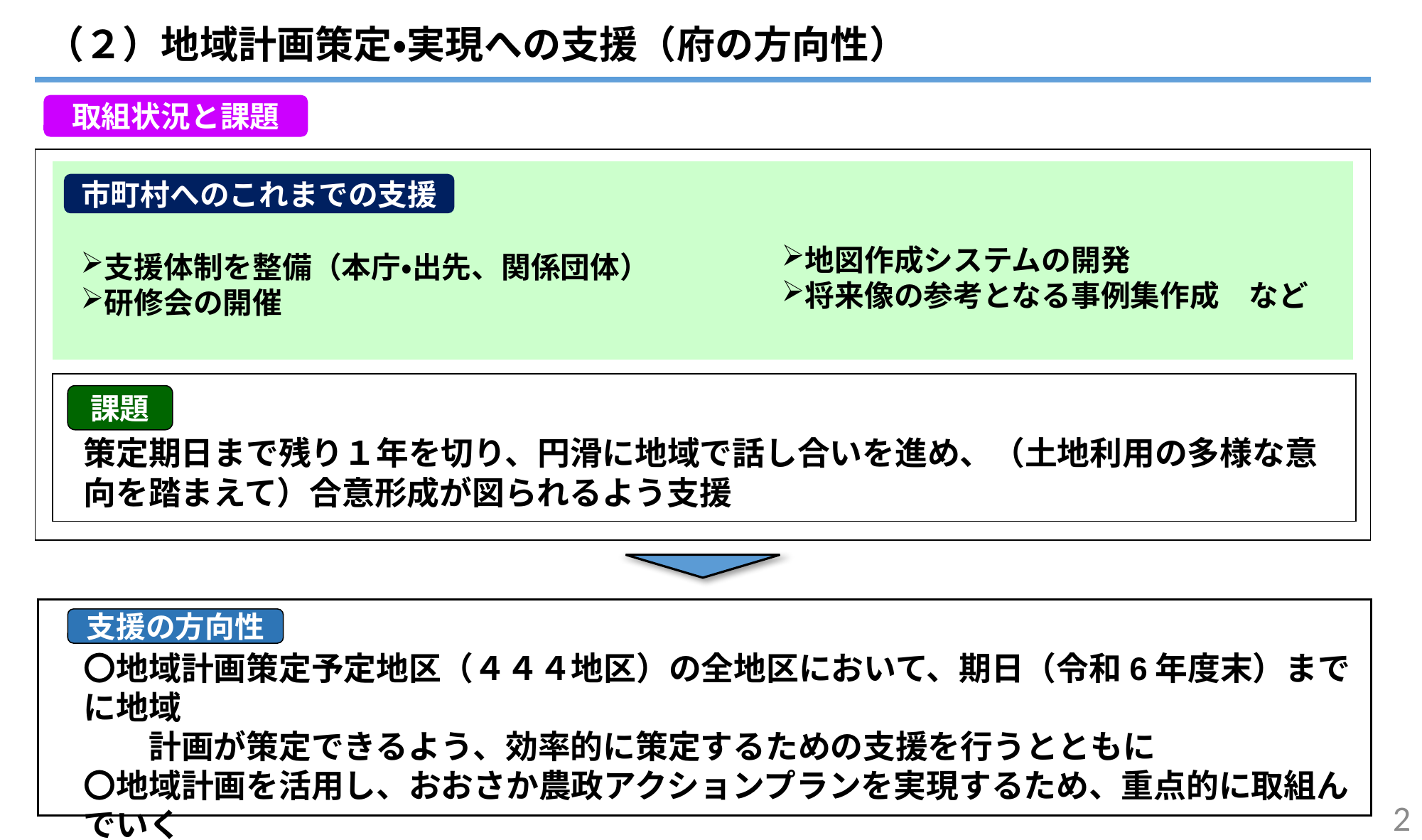

（２）地域計画策定・実現への支援（府の方向性）

取組状況と課題

市町村へのこれまでの支援

支援体制を整備（本庁・出先、関係団体）
研修会の開催
地図作成システムの開発
将来像の参考となる事例集作成　など

課題
策定期日まで残り１年を切り、円滑に地域で話し合いを進め、（土地利用の多様な意向を踏まえて）合意形成が図られるよう支援

支援の方向性
〇地域計画策定予定地区（４４４地区）の全地区において、期日（令和6年度末）までに地域
　　計画が策定できるよう、効率的に策定するための支援を行うとともに
〇地域計画を活用し、おおさか農政アクションプランを実現するため、重点的に取組んでいく
　　地区を絞り込むなどして、戦略的に取組みを展開
2